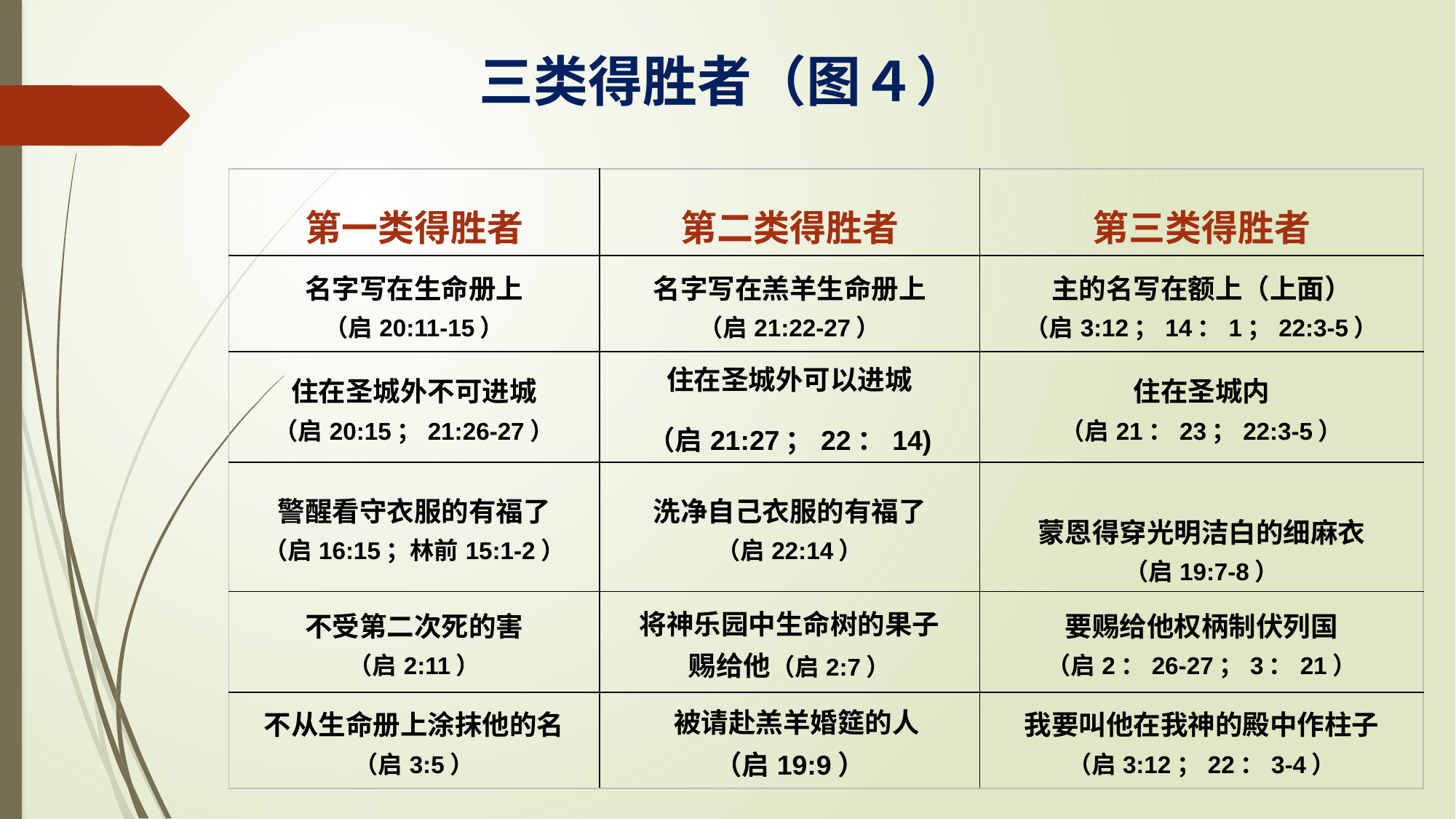

# 三类得胜者（图４）
| 第一类得胜者 | 第二类得胜者 | 第三类得胜者 |
| --- | --- | --- |
| 名字写在生命册上 （启20:11-15） | 名字写在羔羊生命册上 （启21:22-27） | 主的名写在额上（上面） （启3:12；14：1；22:3-5） |
| 住在圣城外不可进城 （启20:15；21:26-27） | 住在圣城外可以进城 （启21:27；22：14) | 住在圣城内 （启21：23；22:3-5） |
| 警醒看守衣服的有福了 （启16:15；林前15:1-2） | 洗净自己衣服的有福了 （启22:14） | 蒙恩得穿光明洁白的细麻衣 （启19:7-8） |
| 不受第二次死的害 （启2:11） | 将神乐园中生命树的果子 赐给他（启2:7） | 要赐给他权柄制伏列国 （启2：26-27；3：21） |
| 不从生命册上涂抹他的名 （启3:5） | 被请赴羔羊婚筵的人 （启19:9） | 我要叫他在我神的殿中作柱子 （启3:12；22：3-4） |